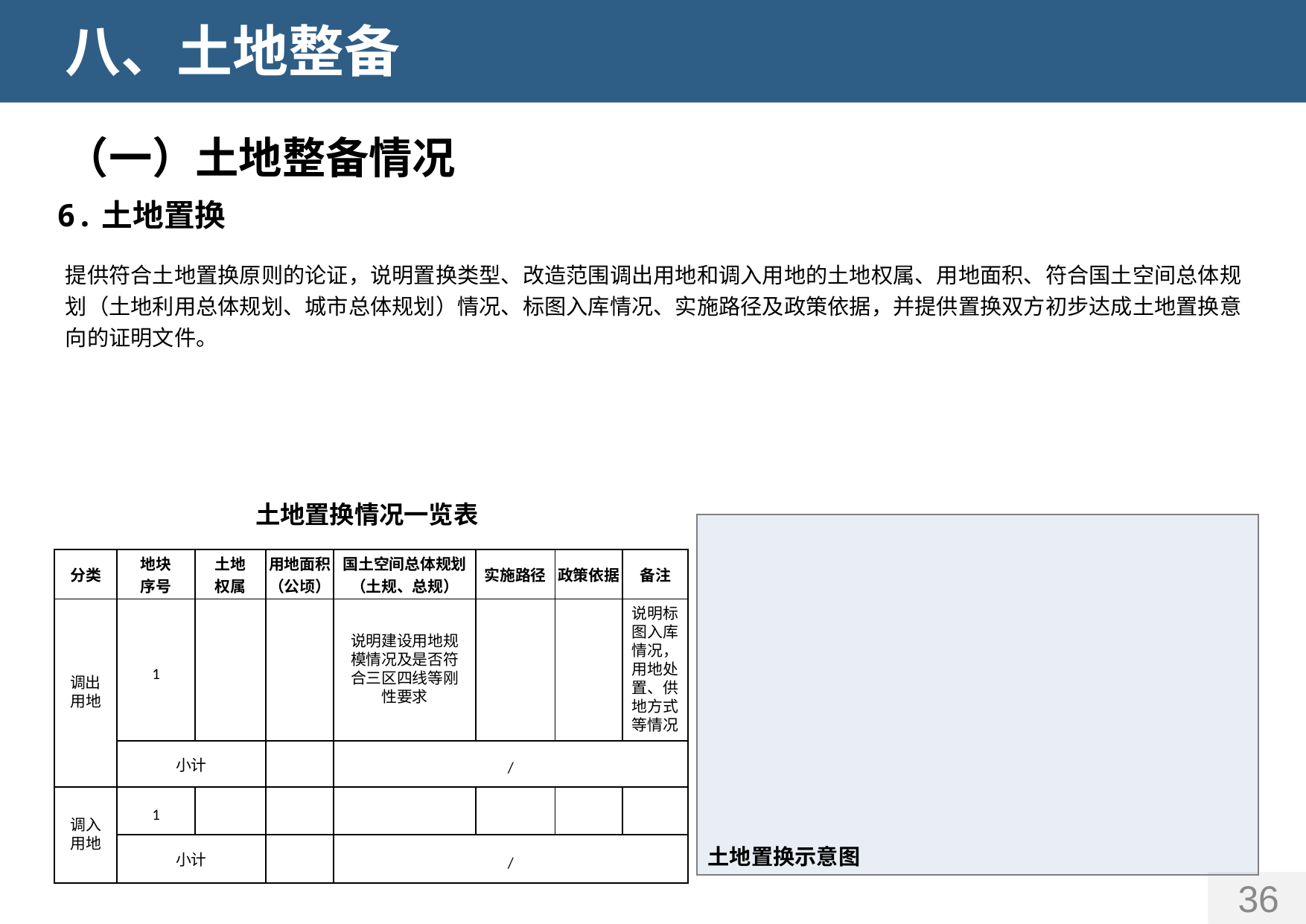

八、土地整备
（一）土地整备情况
6.土地置换
提供符合土地置换原则的论证，说明置换类型、改造范围调出用地和调入用地的土地权属、用地面积、符合国土空间总体规划（土地利用总体规划、城市总体规划）情况、标图入库情况、实施路径及政策依据，并提供置换双方初步达成土地置换意向的证明文件。
土地置换情况一览表

| 分类 | 地块 序号 | 土地 权属 | 用地面积 （公顷） | 国土空间总体规划（土规、总规） | 实施路径 | 政策依据 | 备注 |
| --- | --- | --- | --- | --- | --- | --- | --- |
| 调出用地 | 1 |  |  | 说明建设用地规模情况及是否符合三区四线等刚性要求 |  |  | 说明标图入库情况，用地处置、供地方式等情况 |
|  | 小计 |  |  | / |  |  |  |
| 调入用地 | 1 |  |  |  |  |  |  |
|  | 小计 |  |  | / |  |  |  |
土地置换示意图
36